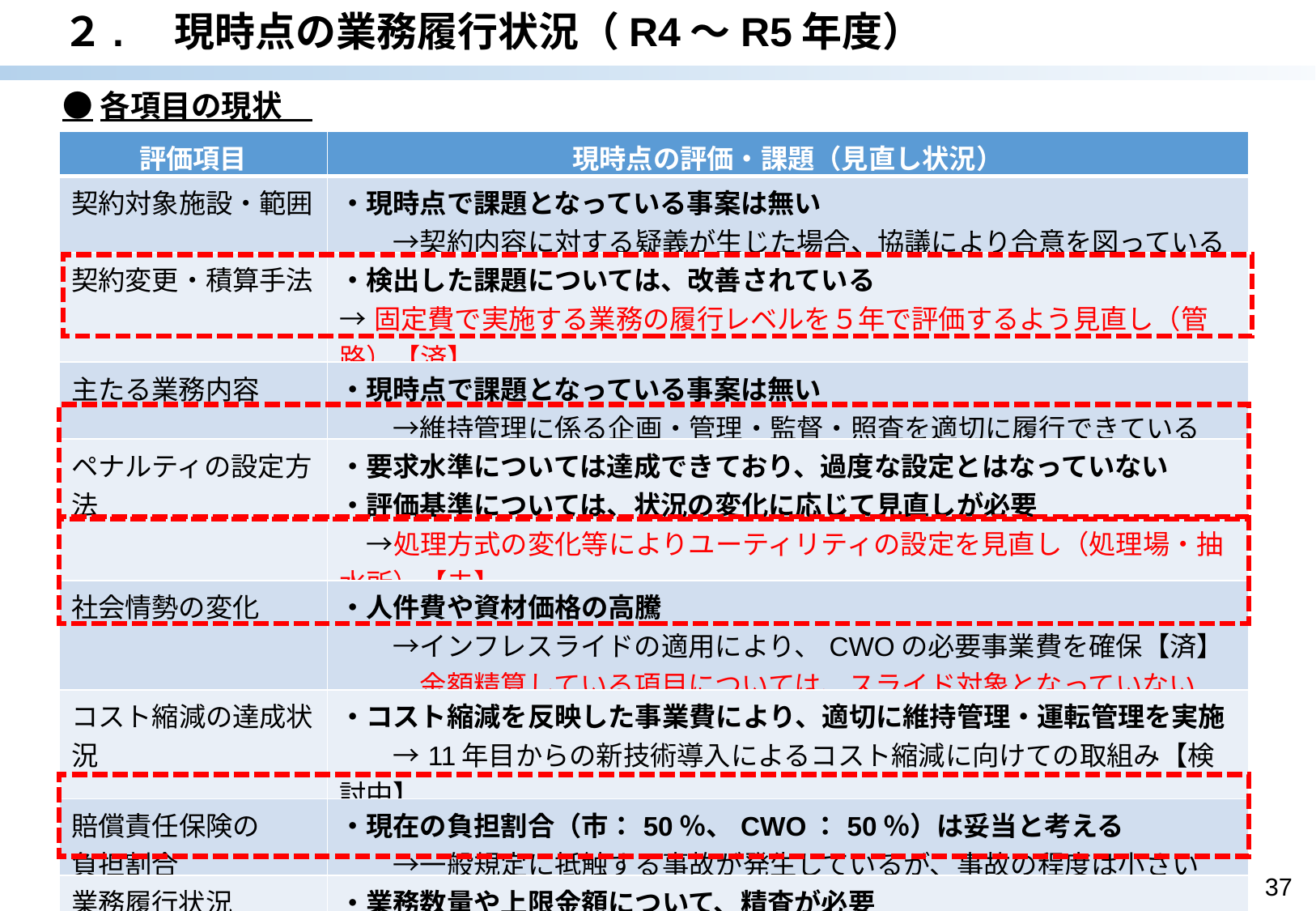

２.　現時点の業務履行状況（R4～R5年度）
●各項目の現状
| 評価項目 | 現時点の評価・課題（見直し状況） |
| --- | --- |
| 契約対象施設・範囲 | ・現時点で課題となっている事案は無い 　　→契約内容に対する疑義が生じた場合、協議により合意を図っている |
| 契約変更・積算手法 | ・検出した課題については、改善されている →固定費で実施する業務の履行レベルを５年で評価するよう見直し（管路）【済】 |
| 主たる業務内容 | ・現時点で課題となっている事案は無い 　　→維持管理に係る企画・管理・監督・照査を適切に履行できている |
| ペナルティの設定方法 | ・要求水準については達成できており、過度な設定とはなっていない ・評価基準については、状況の変化に応じて見直しが必要 　→処理方式の変化等によりユーティリティの設定を見直し（処理場・抽水所）【未】 |
| 社会情勢の変化 | ・人件費や資材価格の高騰 　　→インフレスライドの適用により、CWOの必要事業費を確保【済】 　　　金額精算している項目については、スライド対象となっていない |
| コスト縮減の達成状況 | ・コスト縮減を反映した事業費により、適切に維持管理・運転管理を実施 　　→11年目からの新技術導入によるコスト縮減に向けての取組み【検討中】 |
| 賠償責任保険の 負担割合 | ・現在の負担割合（市：50％、CWO：50％）は妥当と考える 　　→一般規定に抵触する事故が発生しているが、事故の程度は小さい |
| 業務履行状況 | ・業務数量や上限金額について、精査が必要 →管路に対する業務量について見直し要素あり（改築更新事業の反映など）【未】 |

37